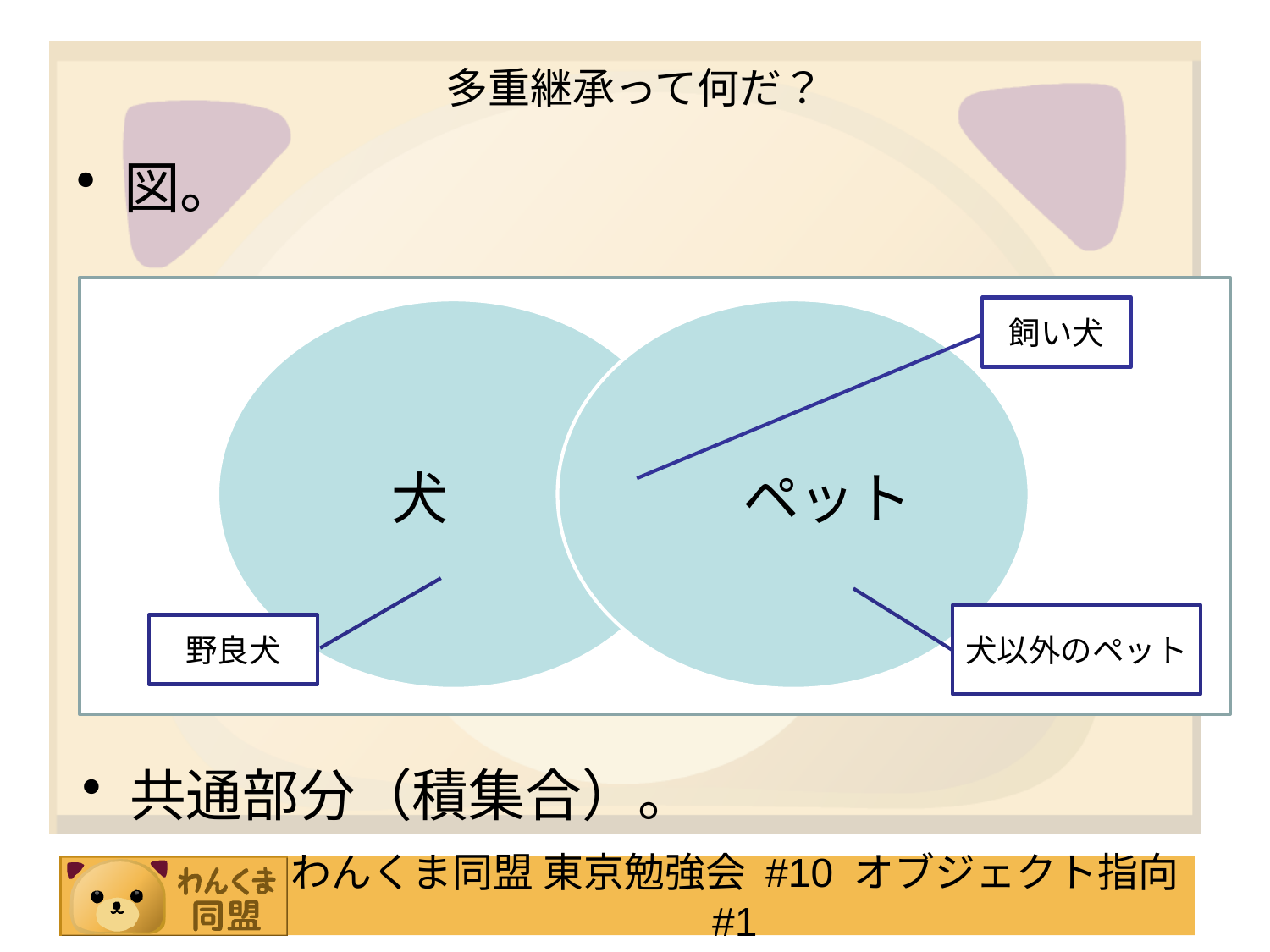

# 多重継承って何だ？
図。

犬
ペット
飼い犬
犬以外のペット
野良犬
共通部分（積集合）。